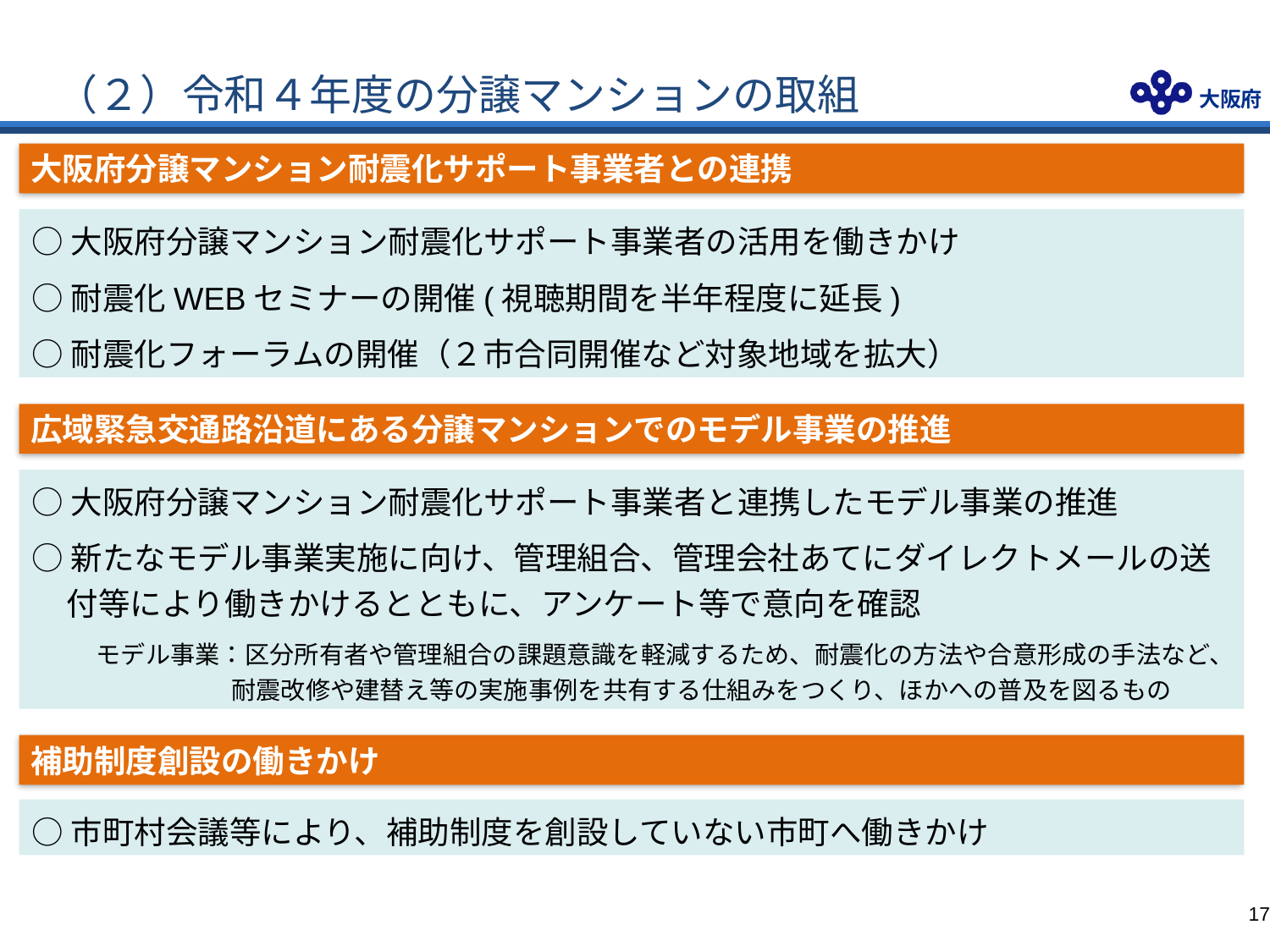

# （２）令和４年度の分譲マンションの取組
大阪府分譲マンション耐震化サポート事業者との連携
○大阪府分譲マンション耐震化サポート事業者の活用を働きかけ
○耐震化WEBセミナーの開催(視聴期間を半年程度に延長)
○耐震化フォーラムの開催（２市合同開催など対象地域を拡大）
広域緊急交通路沿道にある分譲マンションでのモデル事業の推進
○大阪府分譲マンション耐震化サポート事業者と連携したモデル事業の推進
○新たなモデル事業実施に向け、管理組合、管理会社あてにダイレクトメールの送付等により働きかけるとともに、アンケート等で意向を確認
モデル事業：区分所有者や管理組合の課題意識を軽減するため、耐震化の方法や合意形成の手法など、耐震改修や建替え等の実施事例を共有する仕組みをつくり、ほかへの普及を図るもの
補助制度創設の働きかけ
○市町村会議等により、補助制度を創設していない市町へ働きかけ
17